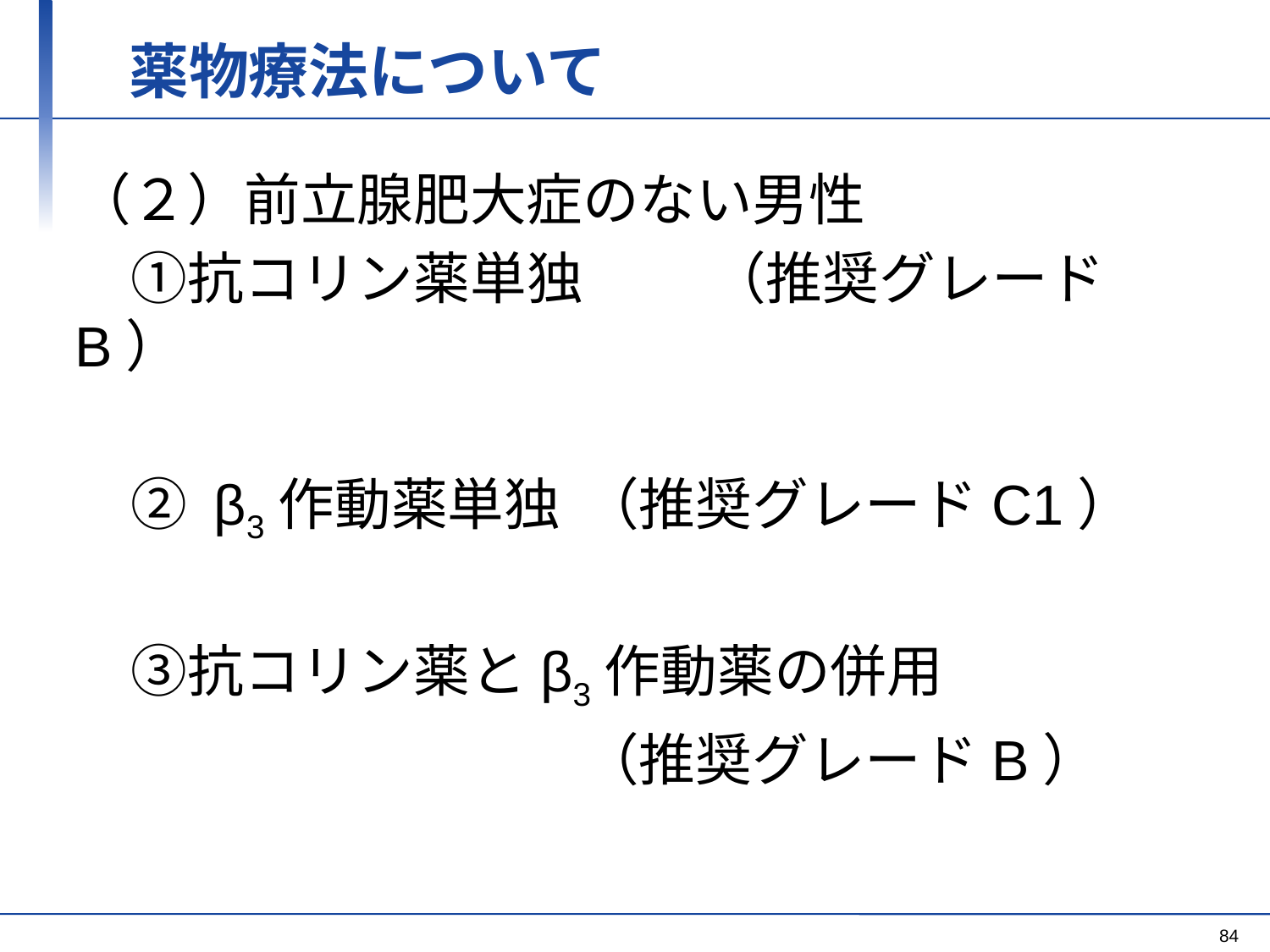

# 薬物療法について
（２）前立腺肥大症のない男性
　①抗コリン薬単独	（推奨グレードB）

　② β3作動薬単独	（推奨グレードC1）

　③抗コリン薬とβ3作動薬の併用
				（推奨グレードB）
84